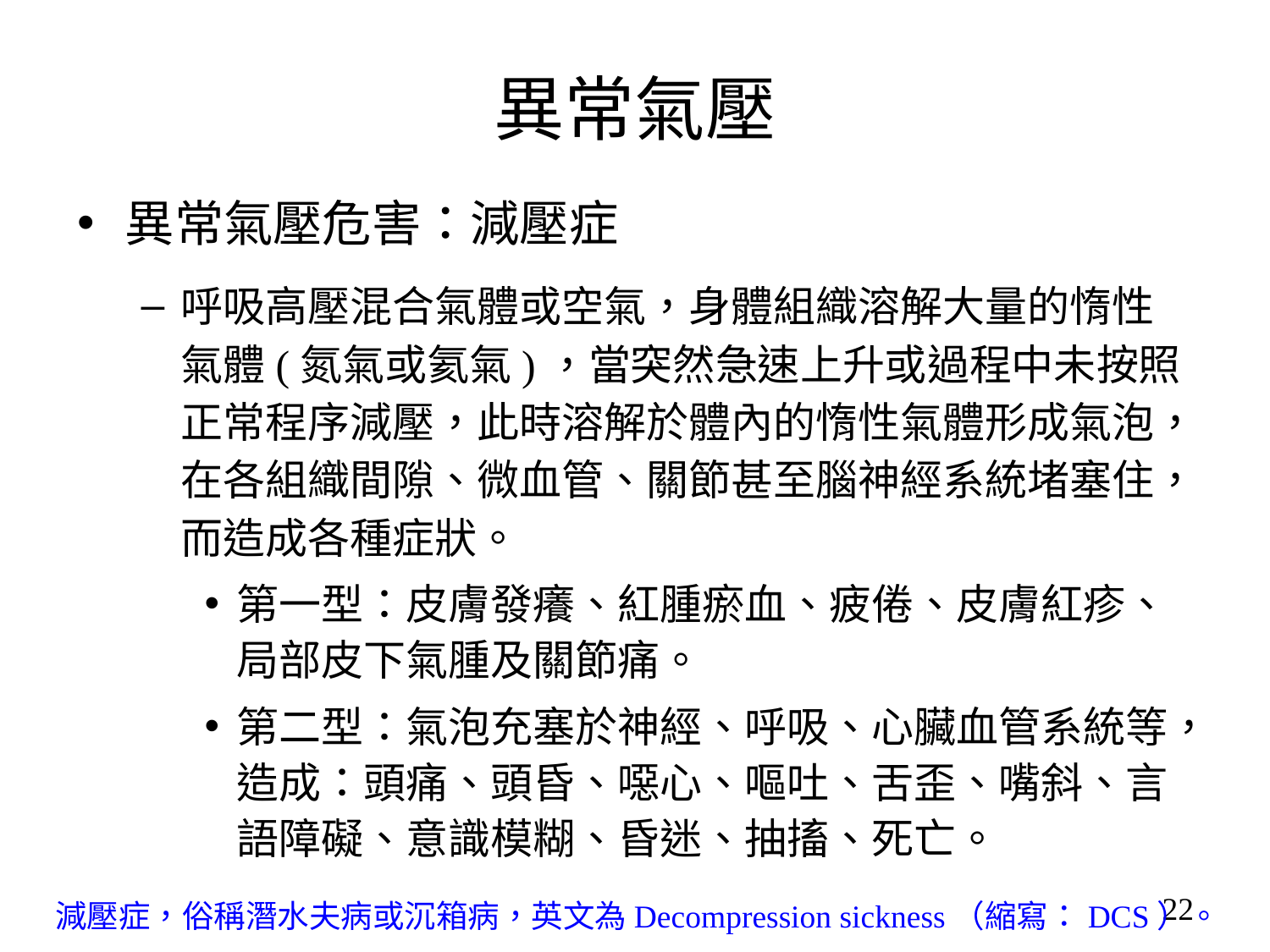

# 異常氣壓
異常氣壓危害：減壓症
呼吸高壓混合氣體或空氣，身體組織溶解大量的惰性氣體(氮氣或氦氣)，當突然急速上升或過程中未按照正常程序減壓，此時溶解於體內的惰性氣體形成氣泡，在各組織間隙、微血管、關節甚至腦神經系統堵塞住，而造成各種症狀。
第一型：皮膚發癢、紅腫瘀血、疲倦、皮膚紅疹、局部皮下氣腫及關節痛。
第二型：氣泡充塞於神經、呼吸、心臟血管系統等，造成：頭痛、頭昏、噁心、嘔吐、舌歪、嘴斜、言語障礙、意識模糊、昏迷、抽搐、死亡。
22
減壓症，俗稱潛水夫病或沉箱病，英文為Decompression sickness（縮寫：DCS）。